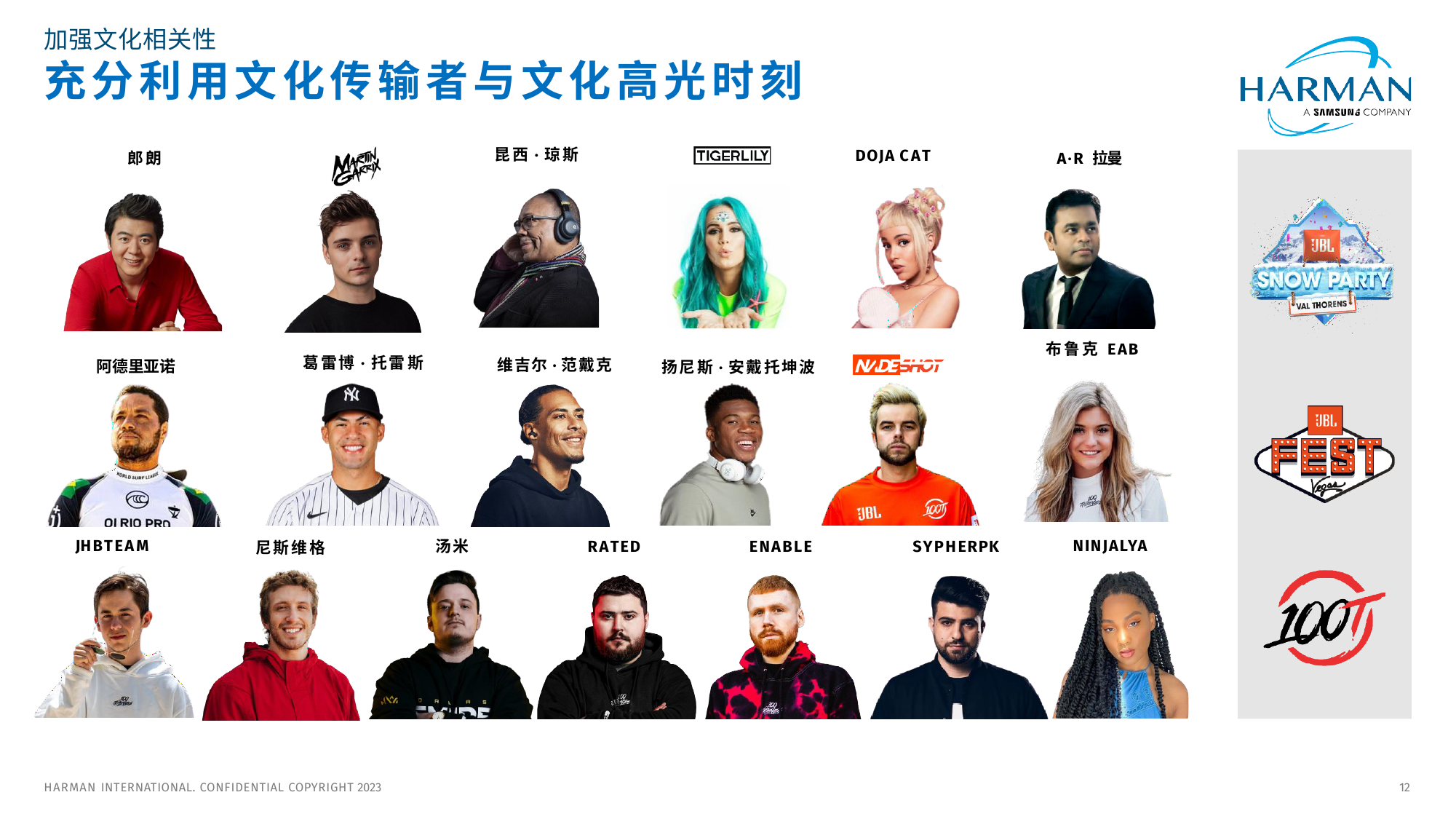

# 加强文化相关性
充分利用文化传输者与文化高光时刻
昆西·琼斯
DOJA CAT
郎朗

A·R 拉曼

布鲁克 EAB
葛雷博·托雷斯
维吉尔·范戴克

阿德里亚诺
扬尼斯·安戴托坤波

JHBTEAM
NINJALYA
汤米
RATED
ENABLE
SYPHERPK
尼斯维格

12
HARMAN INTERNATIONAL. CONFIDENTIAL COPYRIGHT 2023